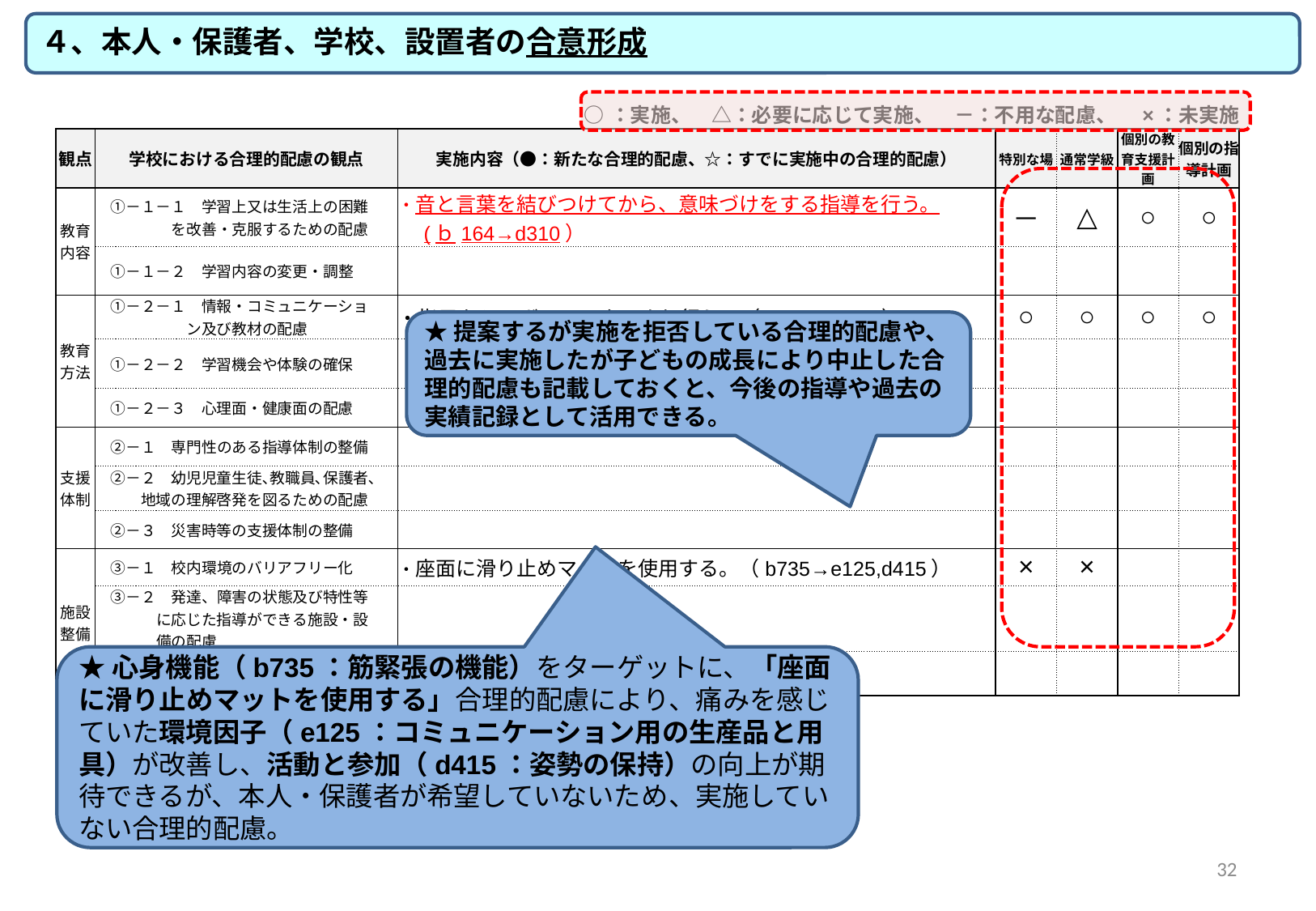

４、本人・保護者、学校、設置者の合意形成

|  |  |  |  |  | ○：実施、　△：必要に応じて実施、　－：不用な配慮、　×：未実施 |  |  |  |  |  |
| --- | --- | --- | --- | --- | --- | --- | --- | --- | --- | --- |
| 観点 | 学校における合理的配慮の観点 |  |  |  | 実施内容（●：新たな合理的配慮、☆：すでに実施中の合理的配慮） |  | 特別な場 | 通常学級 | 個別の教育支援計画 | 個別の指導計画 |
| 教育内容 | ①－１－１　学習上又は生活上の困難 　　　　　を改善・克服するための配慮 |  |  |  | ・音と言葉を結びつけてから、意味づけをする指導を行う。 　(ｂ164→d310） |  | － | △ | ○ | ○ |
|  | ①－１－２　学習内容の変更・調整 |  |  |  |  |  |  |  |  |  |
| 教育方法 | ①－２－１　情報・コミュニケーショ 　　　　　　ン及び教材の配慮 |  |  |  | ・指示をシンボルマークにより行う。（b164→d230） |  | ○ | ○ | ○ | ○ |
|  | ①－２－２　学習機会や体験の確保 |  |  |  |  |  |  |  |  |  |
|  | ①－２－３　心理面・健康面の配慮 |  |  |  |  |  |  |  |  |  |
| 支援体制 | ②－１　専門性のある指導体制の整備 |  |  |  |  |  |  |  |  |  |
|  | ②－２　幼児児童生徒､教職員､保護者､ 　　　地域の理解啓発を図るための配慮 |  |  |  |  |  |  |  |  |  |
|  | ②－３　災害時等の支援体制の整備 |  |  |  |  |  |  |  |  |  |
| 施設整備 | ③－１　校内環境のバリアフリー化 |  |  |  | ・座面に滑り止めマットを使用する。（b735→e125,d415） |  | × | × |  |  |
|  | ③－２　発達、障害の状態及び特性等　 　　　　に応じた指導ができる施設・設 　　　　備の配慮 |  |  |  |  |  |  |  |  |  |
|  | ③－３　災害時等への対応に必要な施 　　　　設・設備の配慮 |  |  |  |  |  |  |  |  |  |

★提案するが実施を拒否している合理的配慮や、過去に実施したが子どもの成長により中止した合理的配慮も記載しておくと、今後の指導や過去の実績記録として活用できる。
★心身機能（b735：筋緊張の機能）をターゲットに、「座面に滑り止めマットを使用する」合理的配慮により、痛みを感じていた環境因子（e125：コミュニケーション用の生産品と用具）が改善し、活動と参加（d415：姿勢の保持）の向上が期待できるが、本人・保護者が希望していないため、実施していない合理的配慮。
32